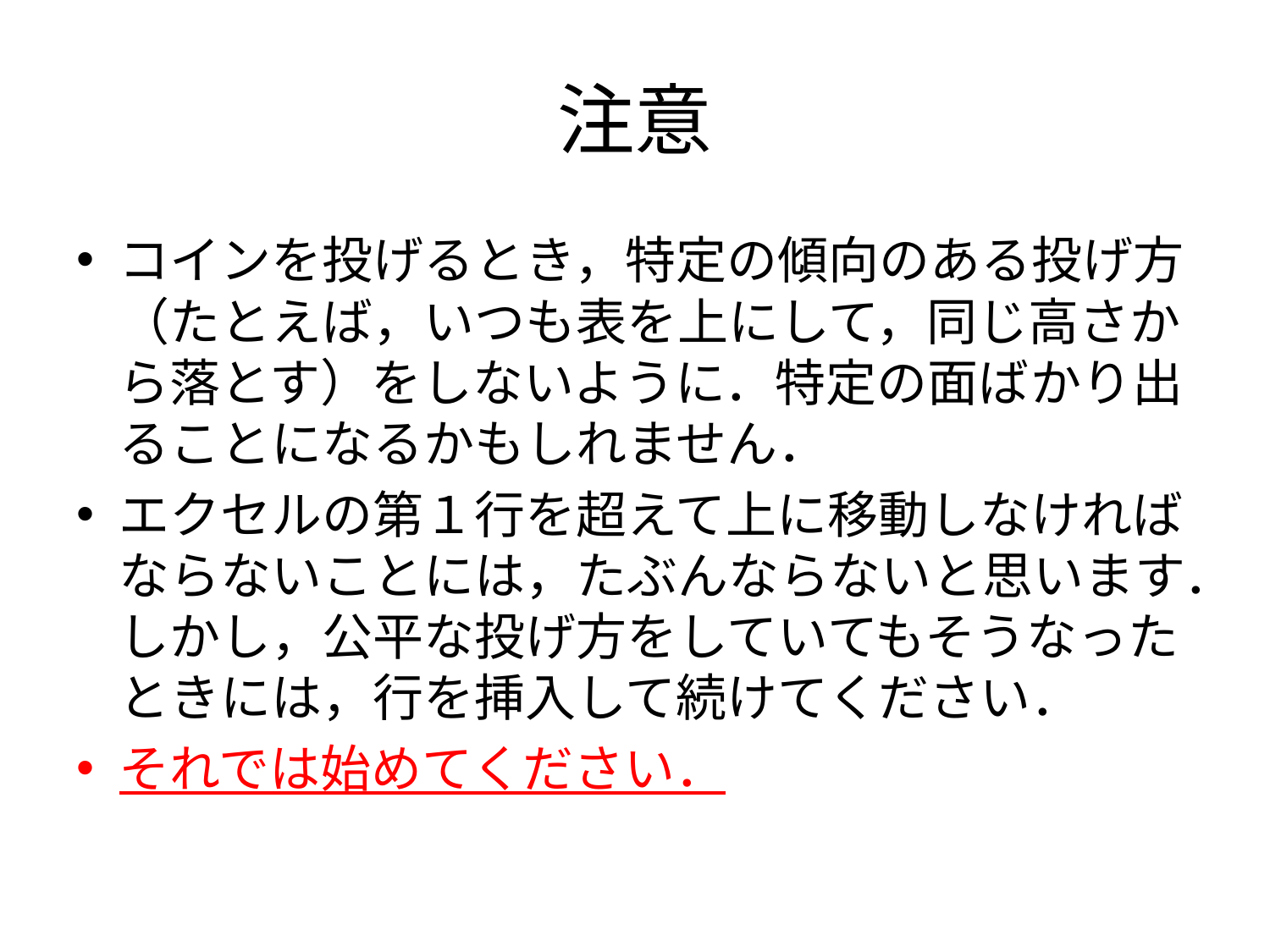

# 注意
コインを投げるとき，特定の傾向のある投げ方（たとえば，いつも表を上にして，同じ高さから落とす）をしないように．特定の面ばかり出ることになるかもしれません．
エクセルの第１行を超えて上に移動しなければならないことには，たぶんならないと思います．しかし，公平な投げ方をしていてもそうなったときには，行を挿入して続けてください．
それでは始めてください．